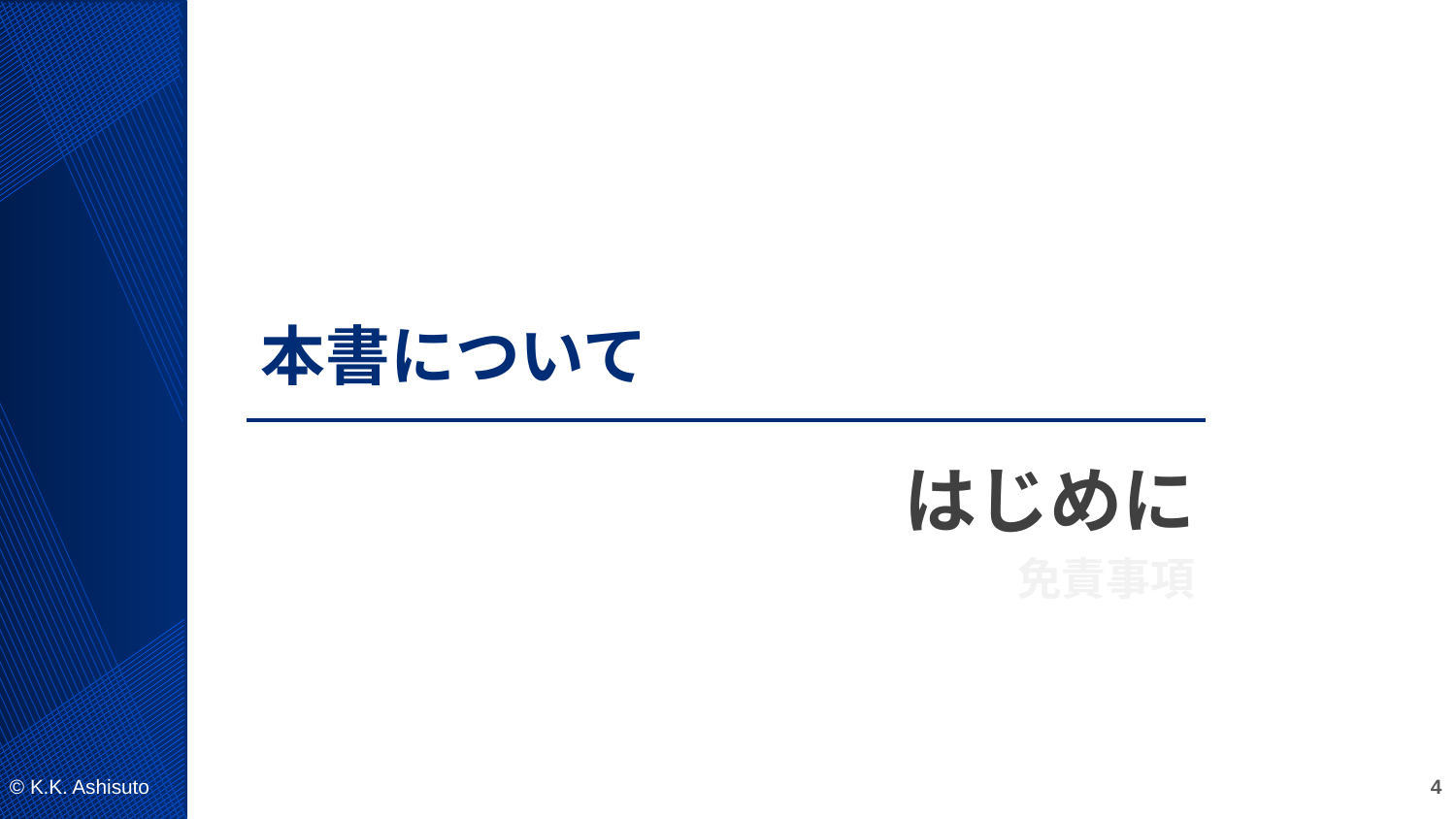

# 本書について
はじめに
免責事項
4
© K.K. Ashisuto